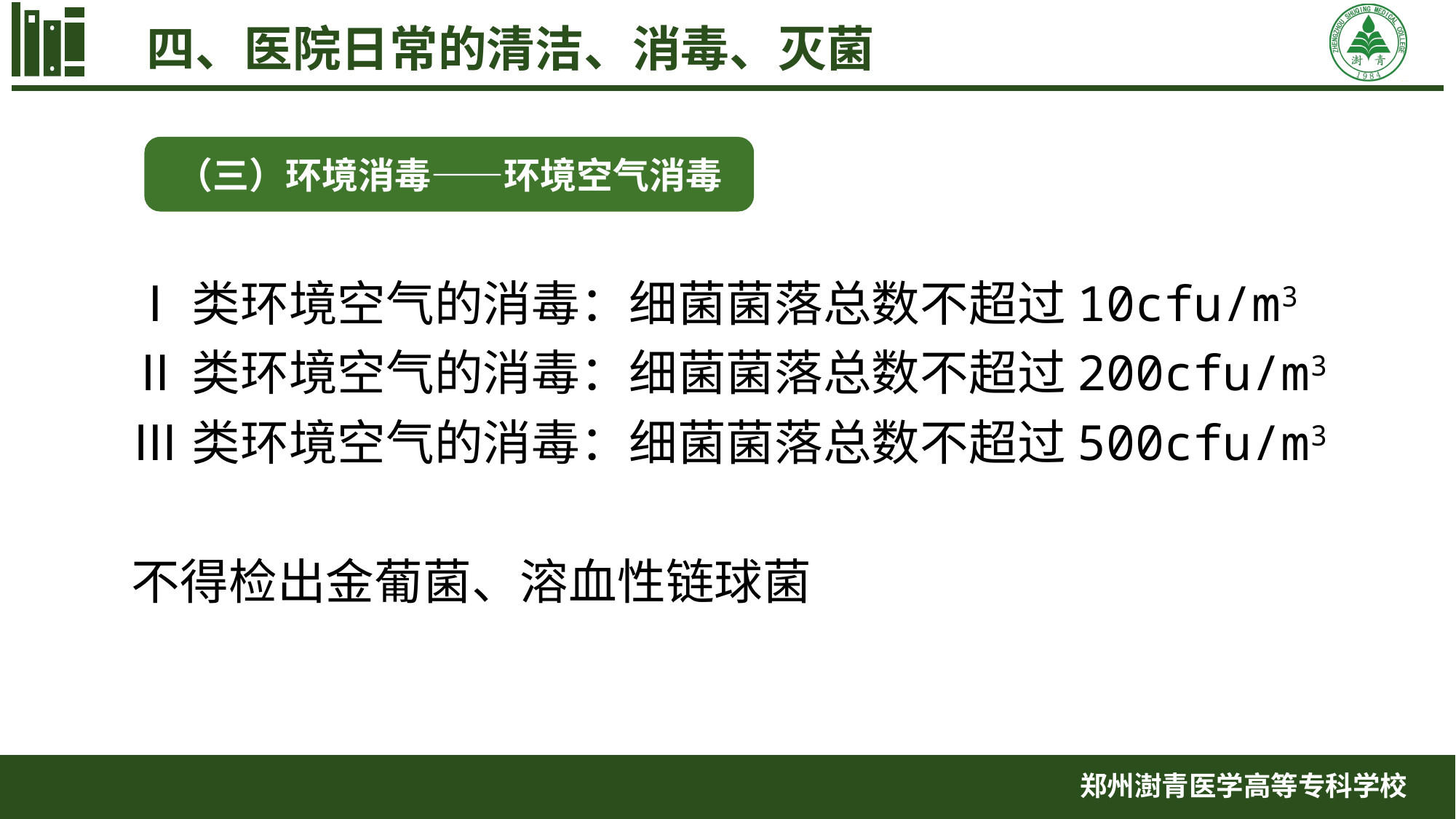

四、医院日常的清洁、消毒、灭菌

（三）环境消毒——环境空气消毒
Ⅰ类环境空气的消毒：细菌菌落总数不超过10cfu/m3
Ⅱ类环境空气的消毒：细菌菌落总数不超过200cfu/m3
Ⅲ类环境空气的消毒：细菌菌落总数不超过500cfu/m3

不得检出金葡菌、溶血性链球菌
郑州澍青医学高等专科学校